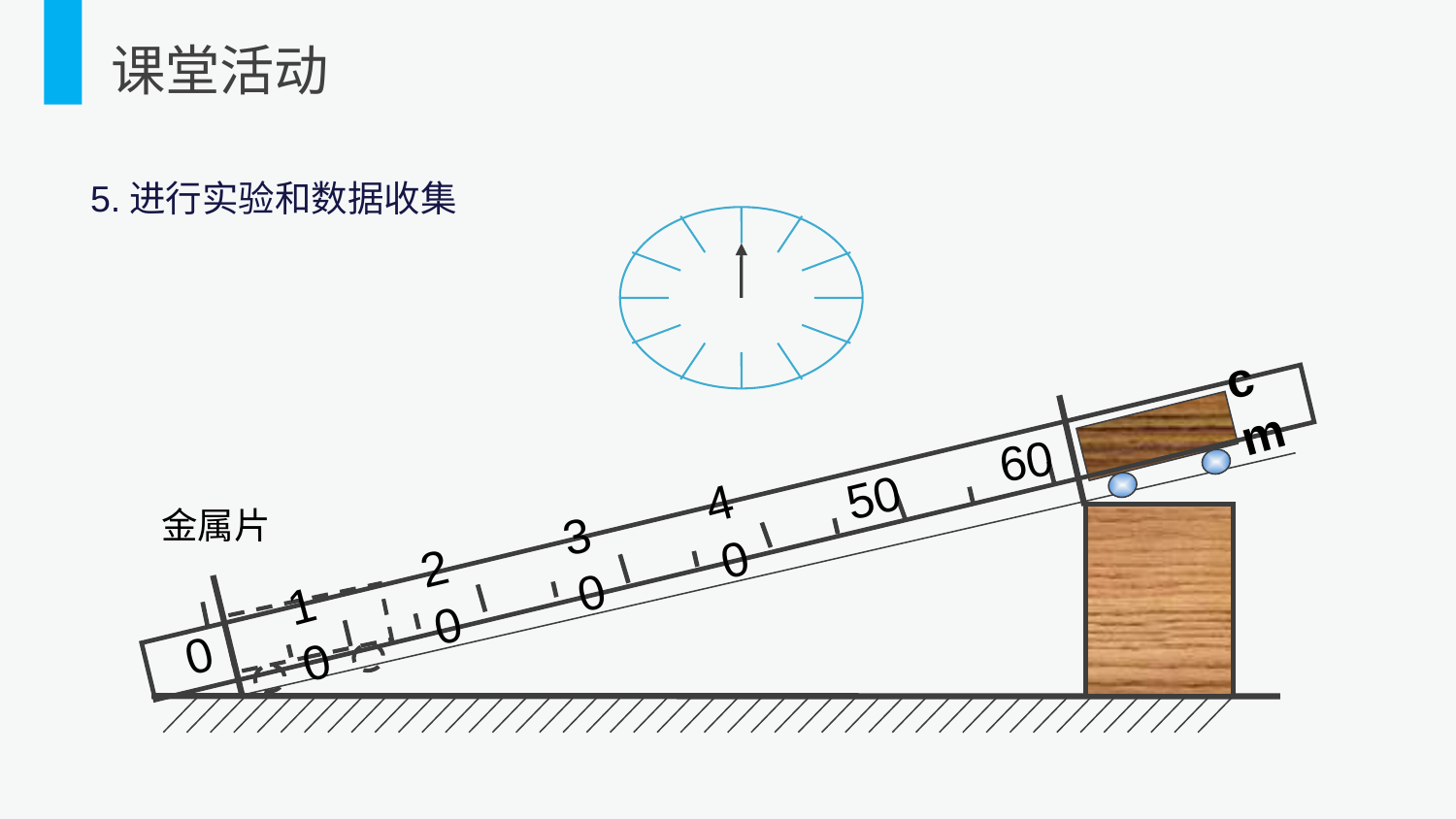

课堂活动
5.进行实验和数据收集

cm
60
50

40

30

20
10

0

金属片